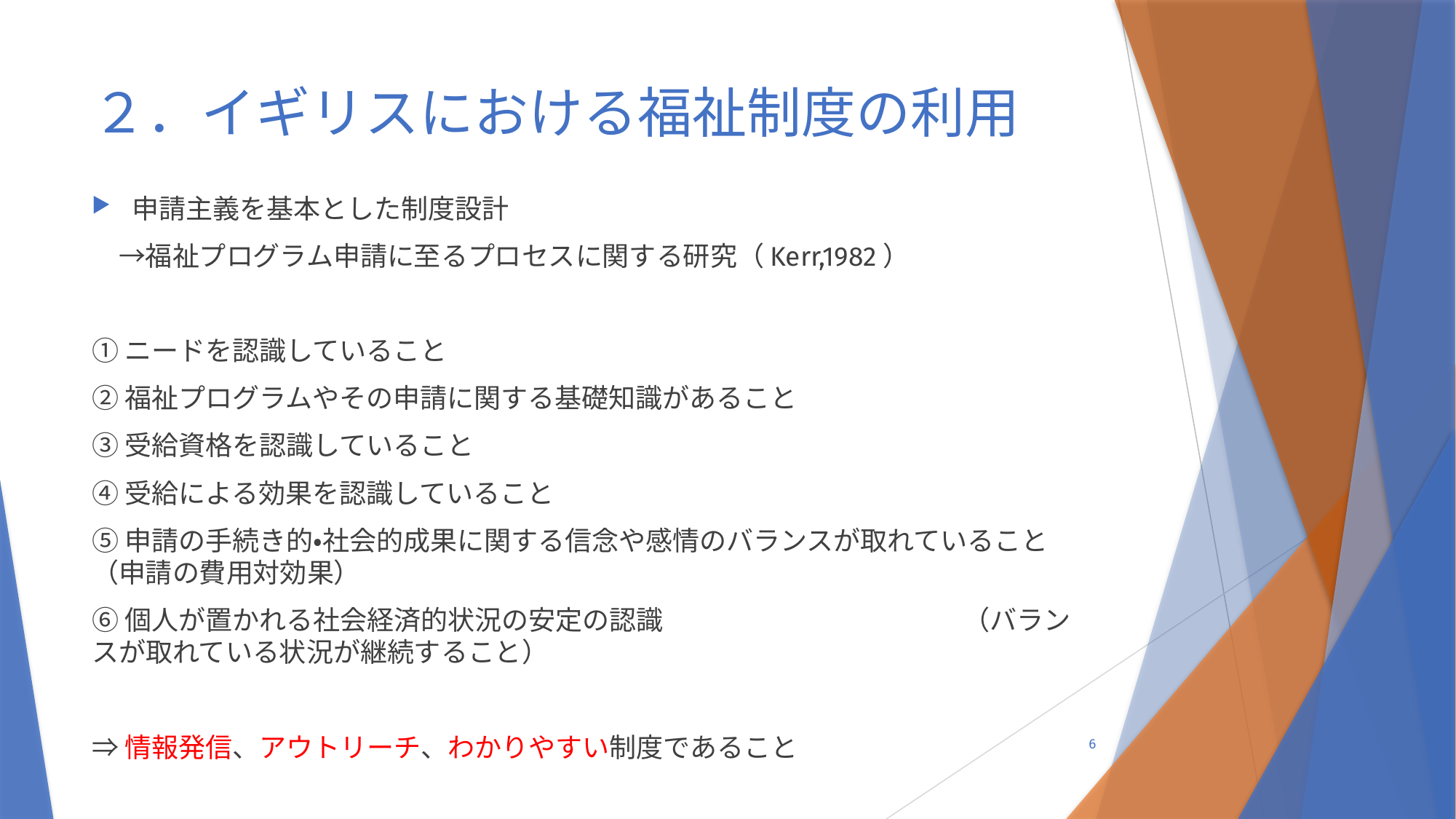

# ２．イギリスにおける福祉制度の利用
申請主義を基本とした制度設計
　→福祉プログラム申請に至るプロセスに関する研究（Kerr,1982）

①ニードを認識していること
②福祉プログラムやその申請に関する基礎知識があること
③受給資格を認識していること
④受給による効果を認識していること
⑤申請の手続き的・社会的成果に関する信念や感情のバランスが取れていること    （申請の費用対効果）
⑥個人が置かれる社会経済的状況の安定の認識                                                  （バランスが取れている状況が継続すること）

⇒情報発信、アウトリーチ、わかりやすい制度であること
6